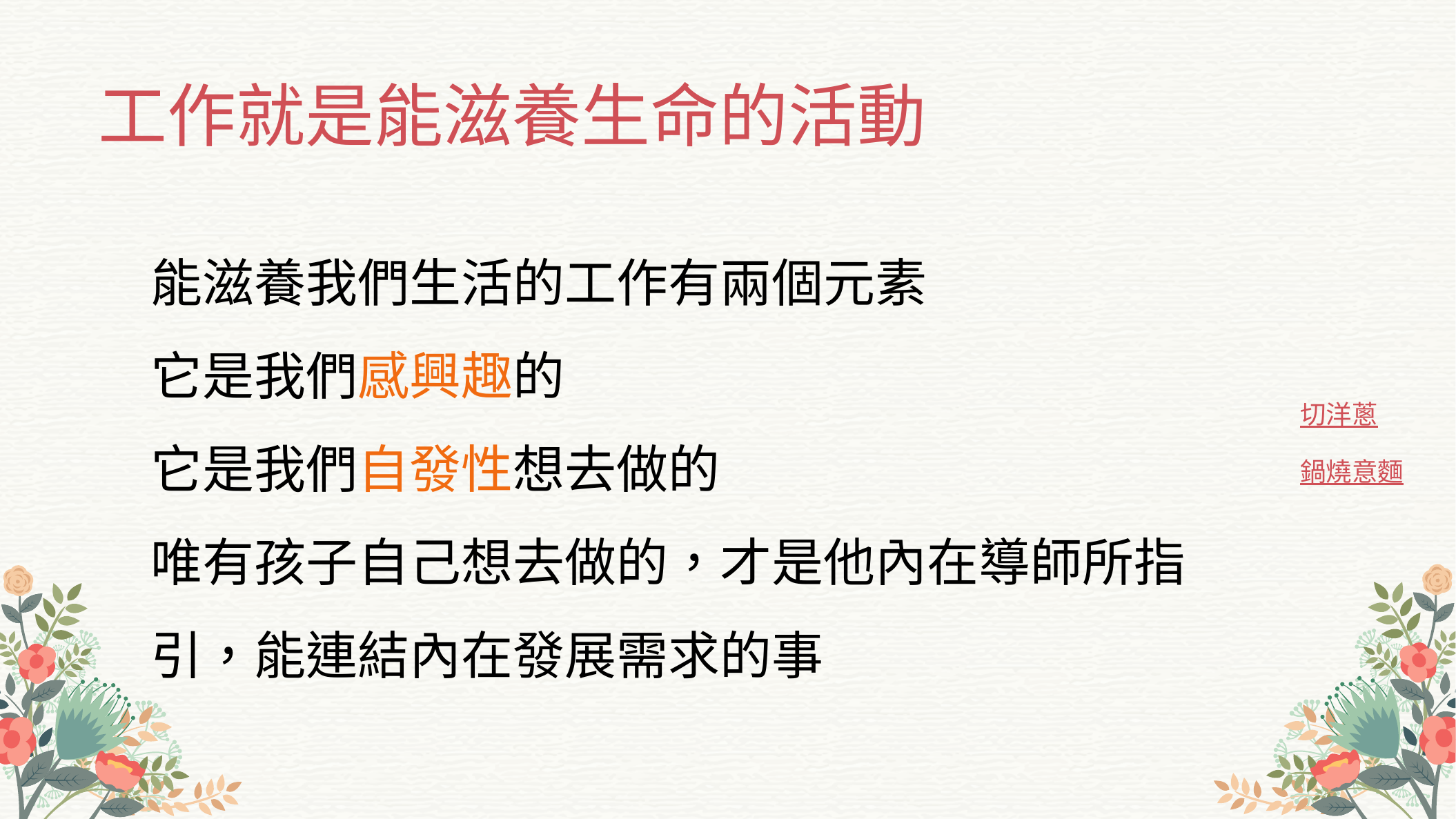

工作就是能滋養生命的活動
能滋養我們生活的工作有兩個元素
它是我們感興趣的
它是我們自發性想去做的
唯有孩子自己想去做的，才是他內在導師所指引，能連結內在發展需求的事

切洋蔥
鍋燒意麵